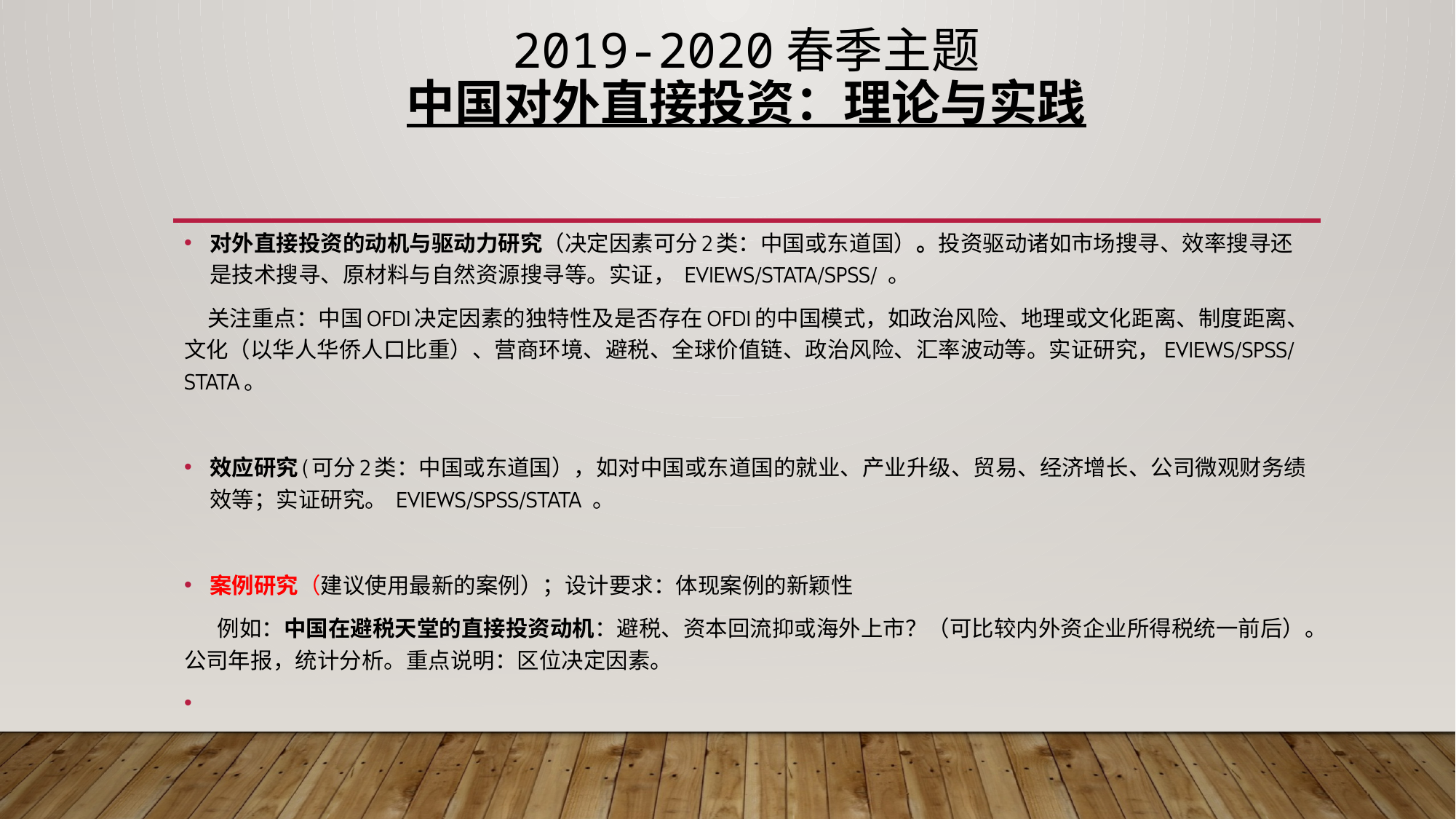

# 2019-2020春季主题 中国对外直接投资：理论与实践
对外直接投资的动机与驱动力研究（决定因素可分2类：中国或东道国）。投资驱动诸如市场搜寻、效率搜寻还是技术搜寻、原材料与自然资源搜寻等。实证， EVIEWS/STATA/SPSS/ 。
    关注重点：中国OFDI决定因素的独特性及是否存在OFDI的中国模式，如政治风险、地理或文化距离、制度距离、文化（以华人华侨人口比重）、营商环境、避税、全球价值链、政治风险、汇率波动等。实证研究，EVIEWS/SPSS/STATA。

效应研究(可分2类：中国或东道国），如对中国或东道国的就业、产业升级、贸易、经济增长、公司微观财务绩效等；实证研究。 EVIEWS/SPSS/STATA 。

案例研究（建议使用最新的案例）；设计要求：体现案例的新颖性
      例如：中国在避税天堂的直接投资动机：避税、资本回流抑或海外上市？（可比较内外资企业所得税统一前后）。公司年报，统计分析。重点说明：区位决定因素。